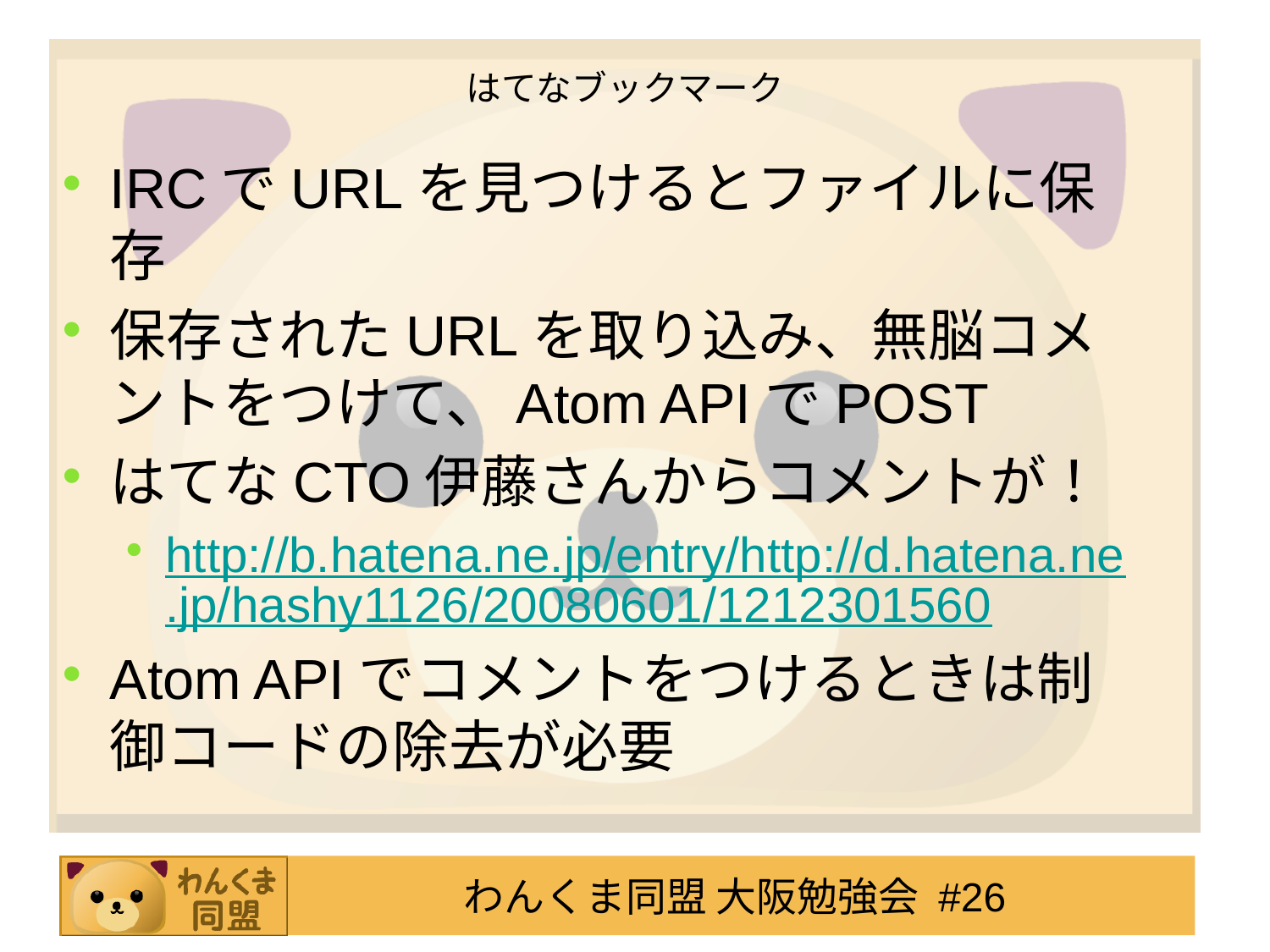

はてなブックマーク
IRCでURLを見つけるとファイルに保存
保存されたURLを取り込み、無脳コメントをつけて、Atom APIでPOST
はてなCTO伊藤さんからコメントが！
http://b.hatena.ne.jp/entry/http://d.hatena.ne.jp/hashy1126/20080601/1212301560
Atom APIでコメントをつけるときは制御コードの除去が必要